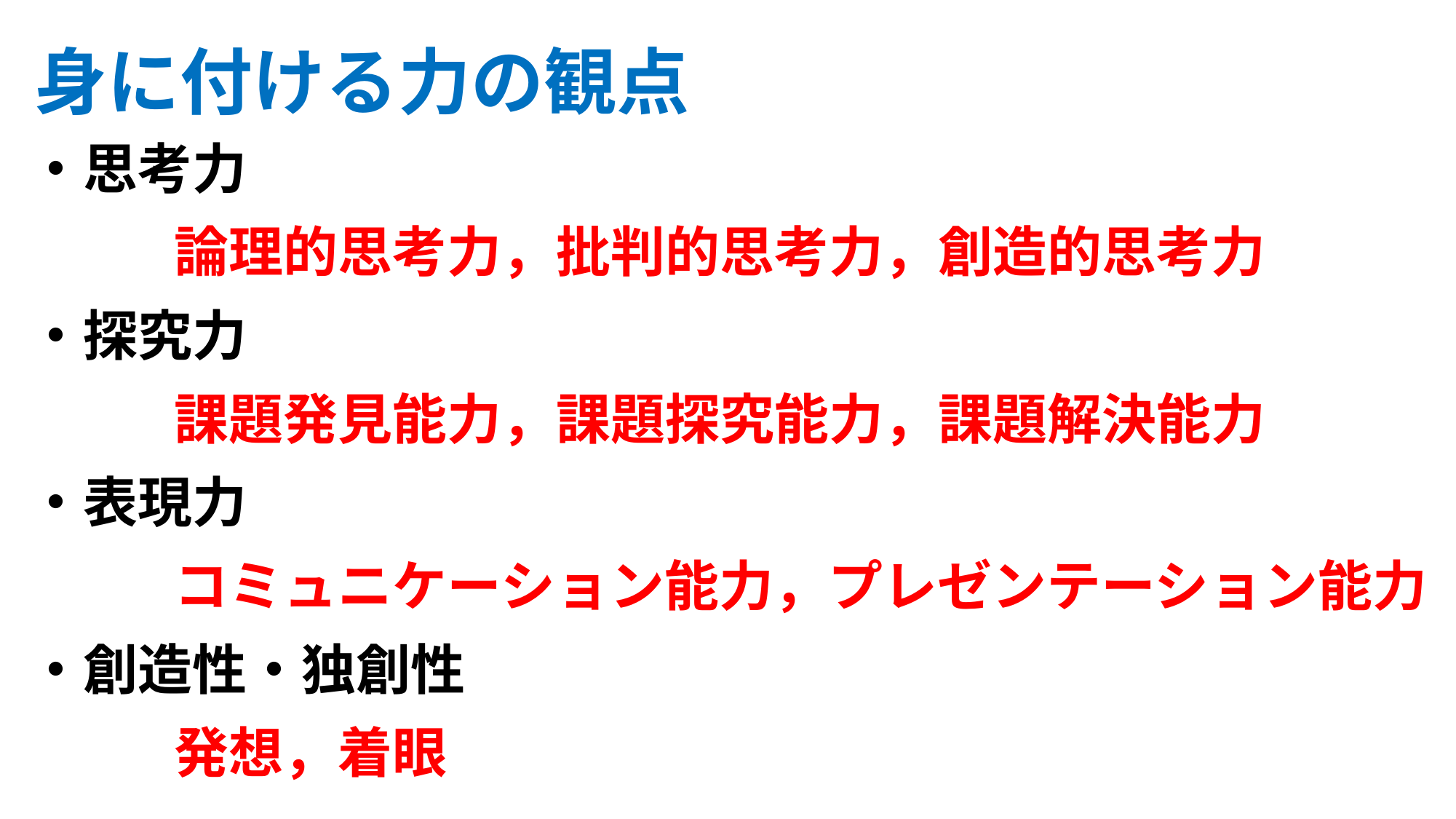

# 身に付ける力の観点
・思考力
　　　論理的思考力，批判的思考力，創造的思考力
・探究力
　　　課題発見能力，課題探究能力，課題解決能力
・表現力
　　　コミュニケーション能力，プレゼンテーション能力
・創造性・独創性
　　　発想，着眼